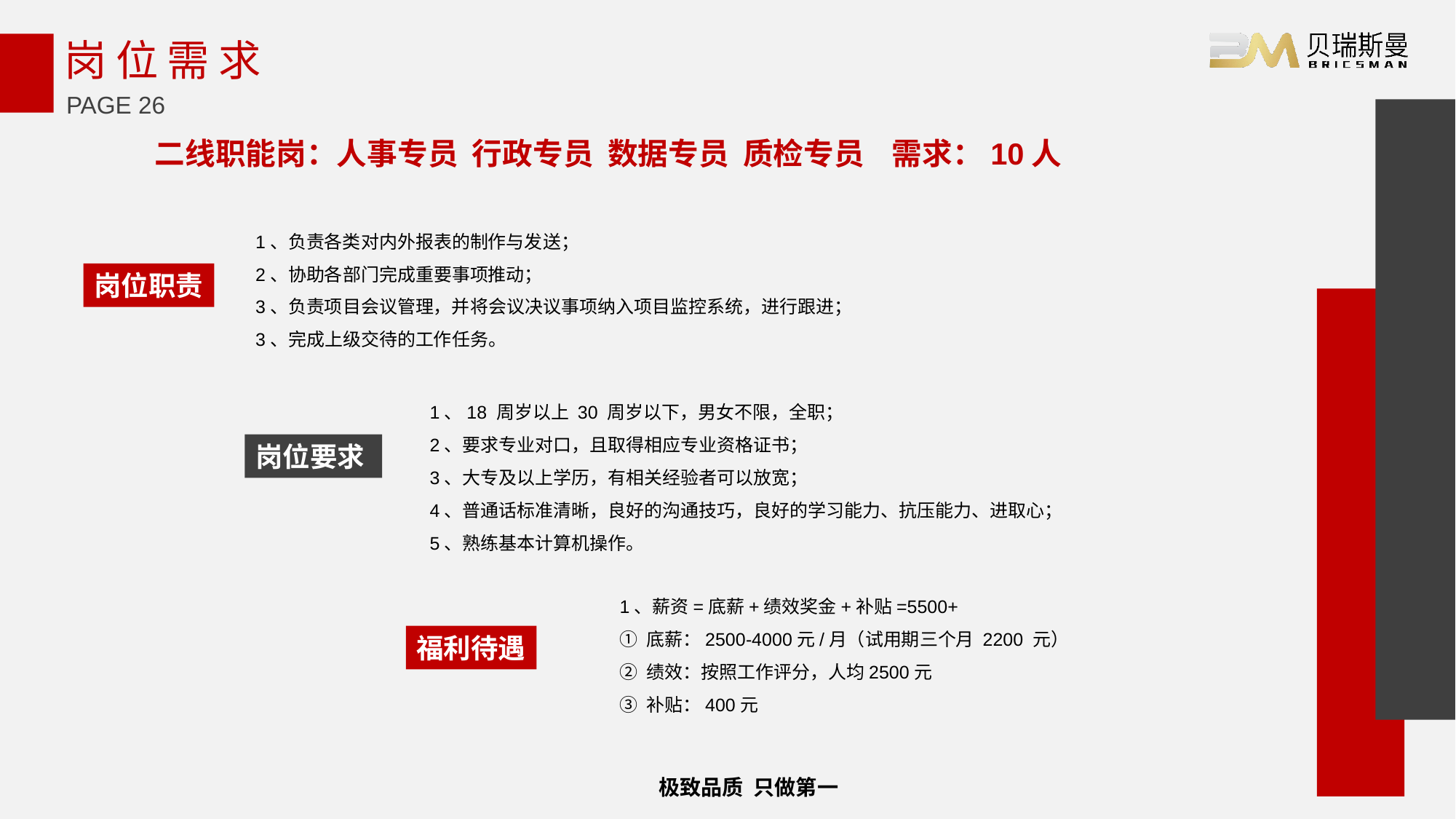

# 岗位需求

二线职能岗：人事专员  行政专员  数据专员  质检专员    需求：10人

1、负责各类对内外报表的制作与发送；
2、协助各部门完成重要事项推动；
3、负责项目会议管理，并将会议决议事项纳入项目监控系统，进行跟进；
3、完成上级交待的工作任务。
岗位职责

1、18 周岁以上 30 周岁以下，男女不限，全职；
2、要求专业对口，且取得相应专业资格证书；
3、大专及以上学历，有相关经验者可以放宽；
4、普通话标准清晰，良好的沟通技巧，良好的学习能力、抗压能力、进取心；
5、熟练基本计算机操作。
岗位要求
1、薪资=底薪+绩效奖金+补贴=5500+
① 底薪：2500-4000元/月（试用期三个月 2200 元）
② 绩效：按照工作评分，人均2500元
③ 补贴：400元
福利待遇